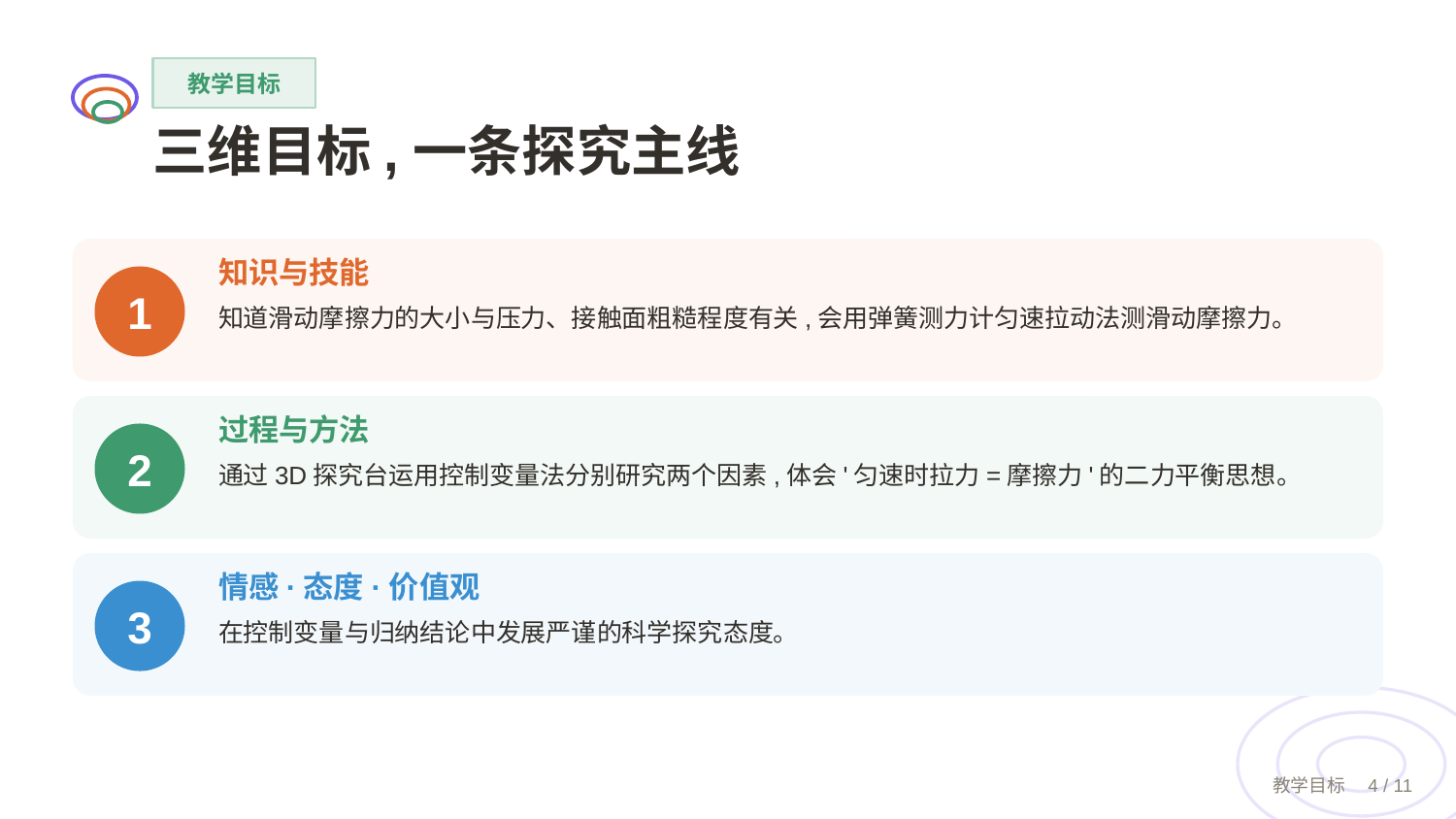

教学目标

三维目标,一条探究主线

知识与技能
知道滑动摩擦力的大小与压力、接触面粗糙程度有关,会用弹簧测力计匀速拉动法测滑动摩擦力。

1

过程与方法
通过3D探究台运用控制变量法分别研究两个因素,体会'匀速时拉力=摩擦力'的二力平衡思想。

2

情感·态度·价值观
在控制变量与归纳结论中发展严谨的科学探究态度。

3

教学目标　4 / 11